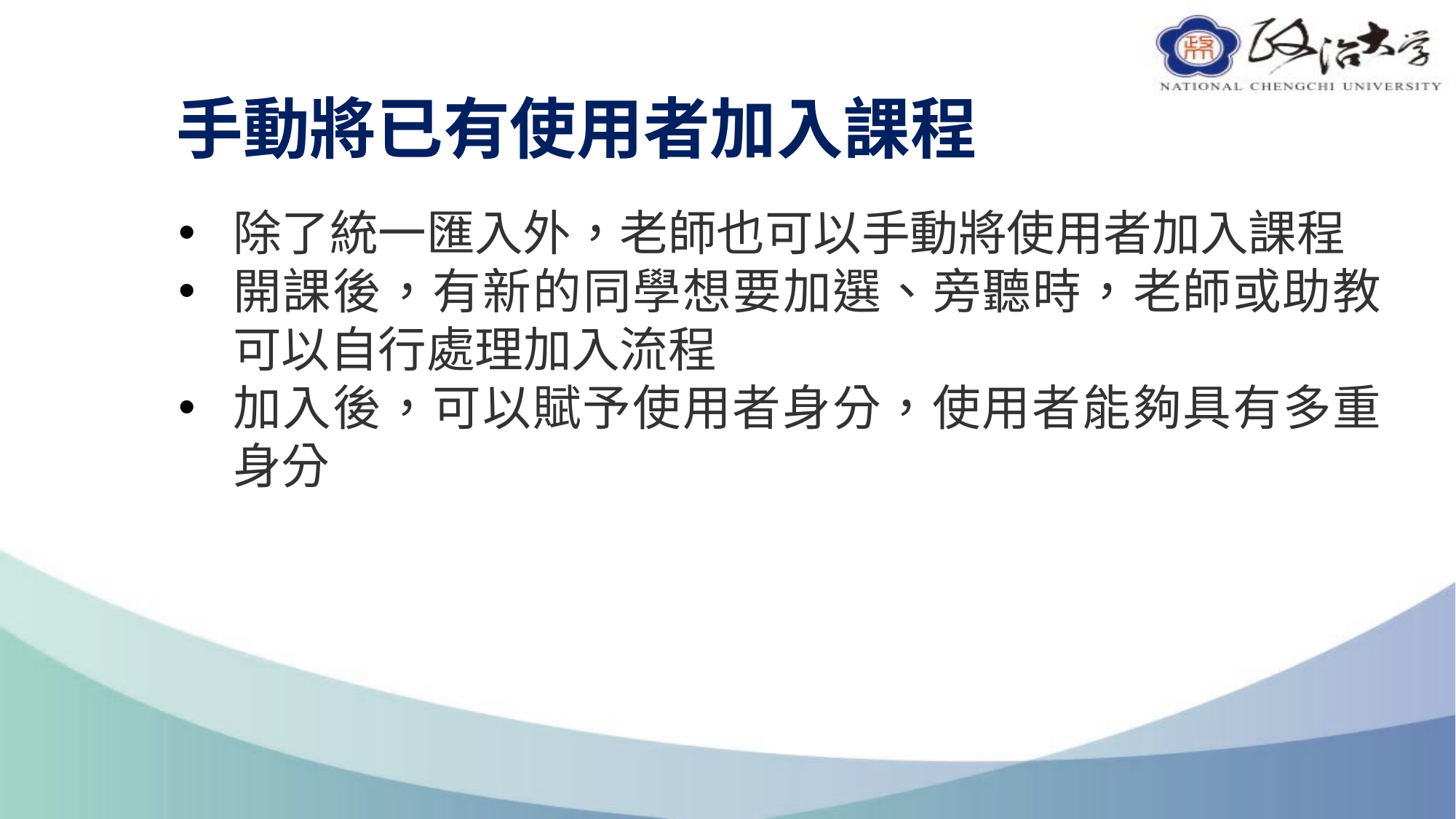

# 手動將已有使用者加入課程
除了統一匯入外，老師也可以手動將使用者加入課程
開課後，有新的同學想要加選、旁聽時，老師或助教可以自行處理加入流程
加入後，可以賦予使用者身分，使用者能夠具有多重身分